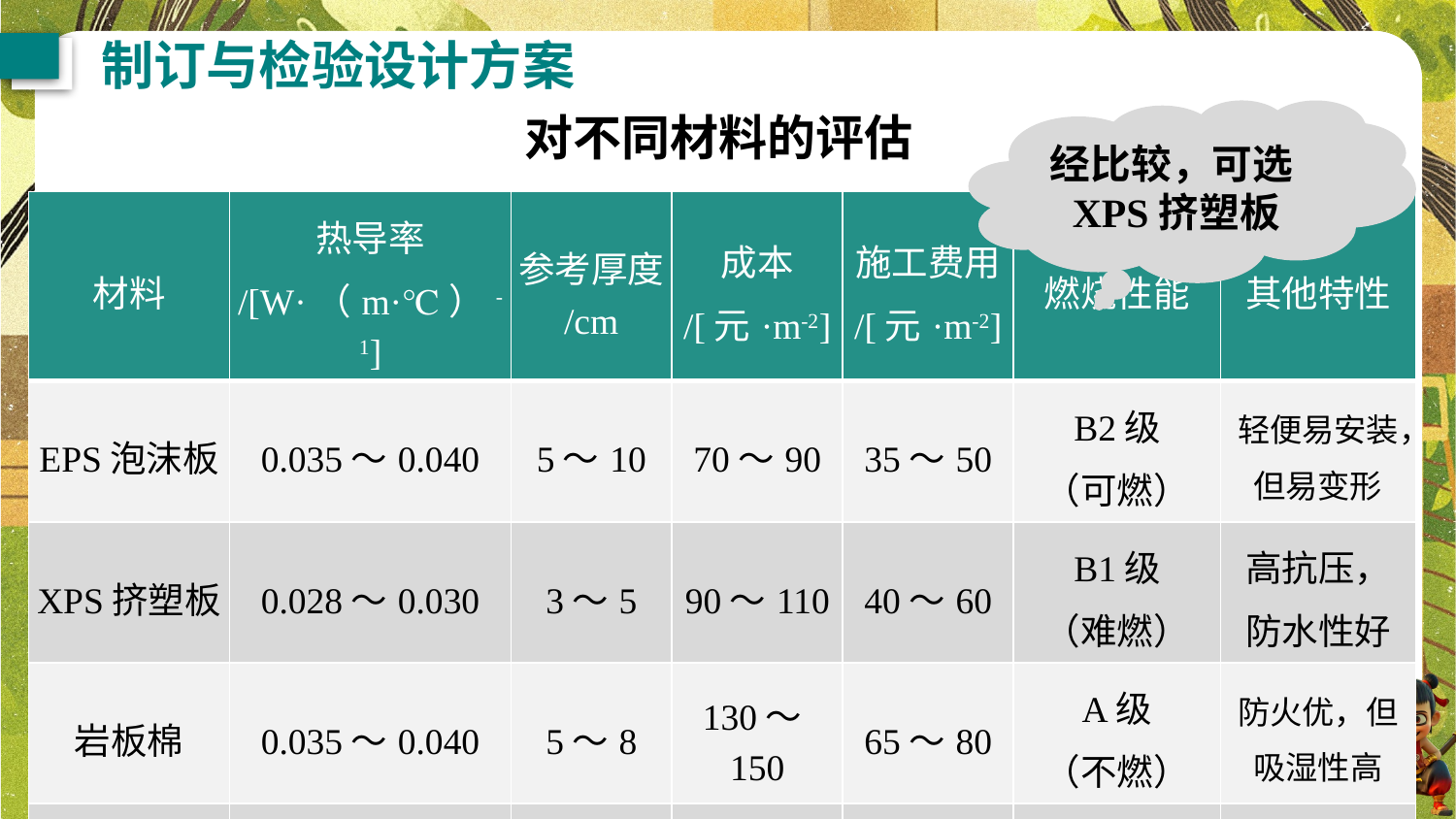

制订与检验设计方案

对不同材料的评估
经比较，可选XPS挤塑板
| 材料 | 热导率 /[W·（m·℃）-1] | 参考厚度 /cm | 成本 /[元·m-2] | 施工费用 /[元·m-2] | 燃烧性能 | 其他特性 |
| --- | --- | --- | --- | --- | --- | --- |
| EPS泡沫板 | 0.035～0.040 | 5～10 | 70～90 | 35～50 | B2级 （可燃） | 轻便易安装，但易变形 |
| XPS挤塑板 | 0.028～0.030 | 3～5 | 90～110 | 40～60 | B1级 （难燃） | 高抗压，防水性好 |
| 岩板棉 | 0.035～0.040 | 5～8 | 130～150 | 65～80 | A级 （不燃） | 防火优，但吸湿性高 |
| 聚氨酯泡沫 | 0.020～0.025 | 2～4 | 140～180 | 70～90 | B1/B2级 | 密封性好，但施工复杂 |